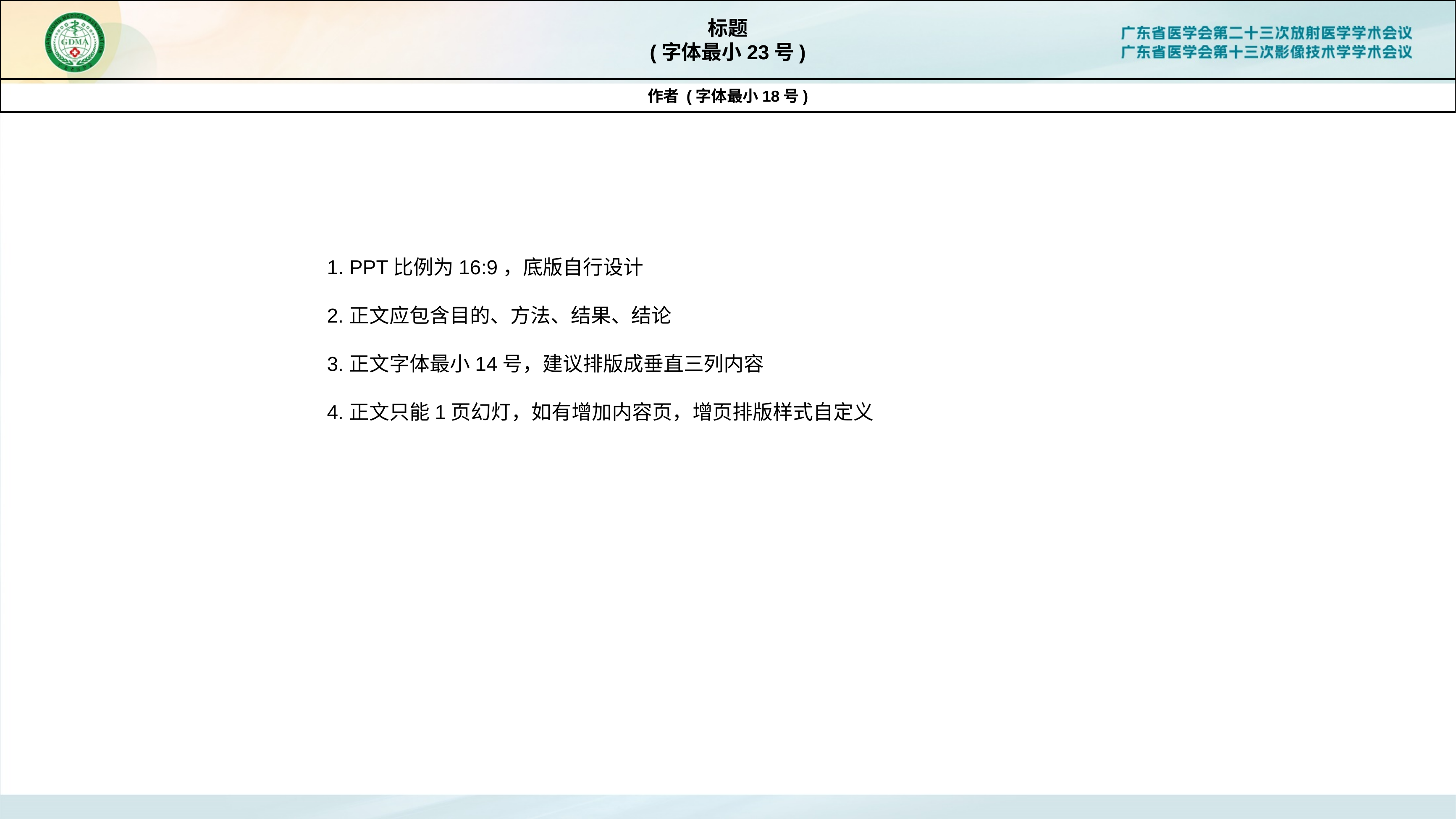

标题
(字体最小23号)
作者 (字体最小18号)
PPT比例为16:9，底版自行设计
正文应包含目的、方法、结果、结论
正文字体最小14号，建议排版成垂直三列内容
正文只能1页幻灯，如有增加内容页，增页排版样式自定义